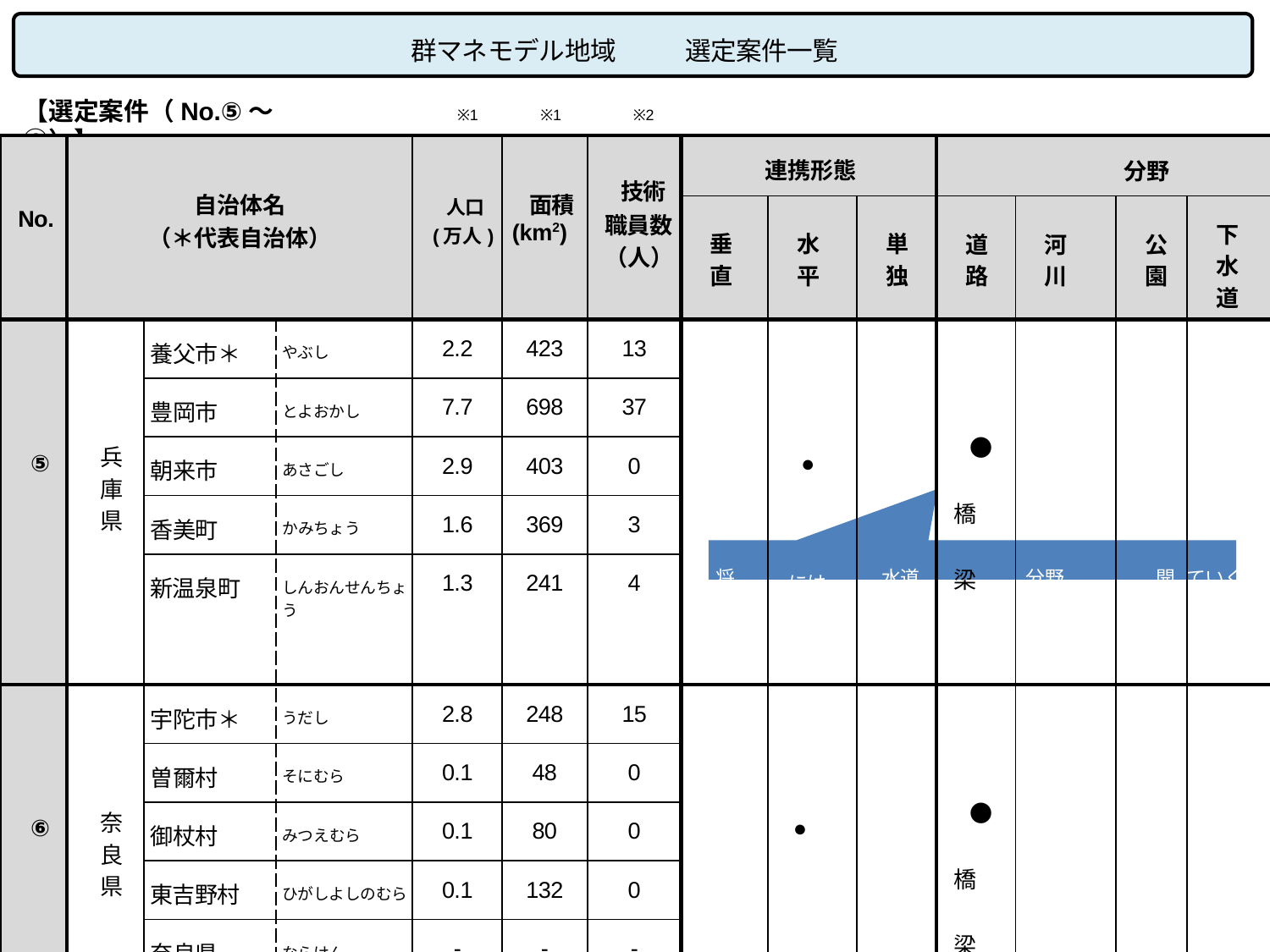

# 群マネモデル地域	選定案件一覧
【選定案件（No.⑤～⑥）】
※1
※1
※2
| No. | 自治体名 （＊代表自治体） |  |  | 人口 (万人) | 面積 (km2) | 技術 職員数 （人） | 連携形態 |  |  | 分野 |  |  |  |  |
| --- | --- | --- | --- | --- | --- | --- | --- | --- | --- | --- | --- | --- | --- | --- |
|  |  |  |  |  |  |  | 垂直 | 水平 | 単独 | 道路 | 河川 | 公園 | 下水道 | その他 |
| ⑤ | 兵庫県 | 養父市＊ | やぶし | 2.2 | 423 | 13 | 将来的 | ● には上下 | 水道施 | ●橋梁 設など他 | 分野にも展 | 開し | ていくことを想 | 定 |
|  |  | 豊岡市 | とよおかし | 7.7 | 698 | 37 |  |  |  |  |  |  |  |  |
|  |  | 朝来市 | あさごし | 2.9 | 403 | 0 |  |  |  |  |  |  |  |  |
|  |  | 香美町 | かみちょう | 1.6 | 369 | 3 |  |  |  |  |  |  |  |  |
|  |  | 新温泉町 | しんおんせんちょう | 1.3 | 241 | 4 |  |  |  |  |  |  |  |  |
| ⑥ | 奈良県 | 宇陀市＊ | うだし | 2.8 | 248 | 15 |  | ● |  | ●橋梁 |  |  |  |  |
|  |  | 曽爾村 | そにむら | 0.1 | 48 | 0 |  |  |  |  |  |  |  |  |
|  |  | 御杖村 | みつえむら | 0.1 | 80 | 0 |  |  |  |  |  |  |  |  |
|  |  | 東吉野村 | ひがしよしのむら | 0.1 | 132 | 0 |  |  |  |  |  |  |  |  |
|  |  | 奈良県 | ならけん | - | - | - |  |  |  |  |  |  |  |  |

※1：人口・面積については、総務省 統計でみる市区町村のすがた2023より事務局作成。人口は2020年時点、面積は2021年時点。
※2：技術職員数については、総務省 地方公共団体定員管理調査結果(2022年4月時点)等より事務局作成。技術系職員とは、一般行政部門の職員のうち、土木技師・建築技師の合計。
10